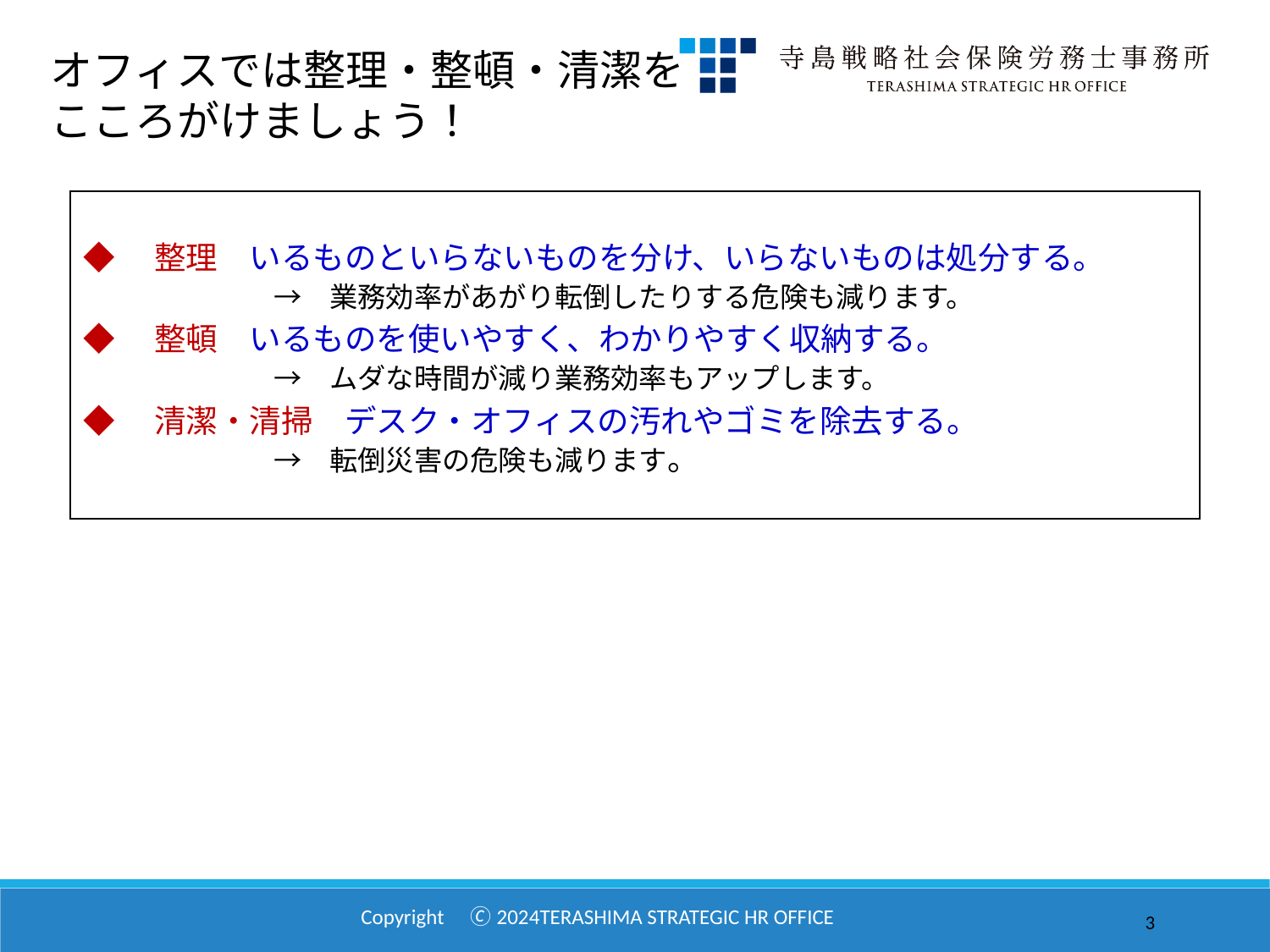

オフィスでは整理・整頓・清潔を
こころがけましょう！
◆　整理　いるものといらないものを分け、いらないものは処分する。
　　　　　　→　業務効率があがり転倒したりする危険も減ります。
◆　整頓　いるものを使いやすく、わかりやすく収納する。
　　　　　　→　ムダな時間が減り業務効率もアップします。
◆　清潔・清掃　デスク・オフィスの汚れやゴミを除去する。
　　　　　　→　転倒災害の危険も減ります。
3